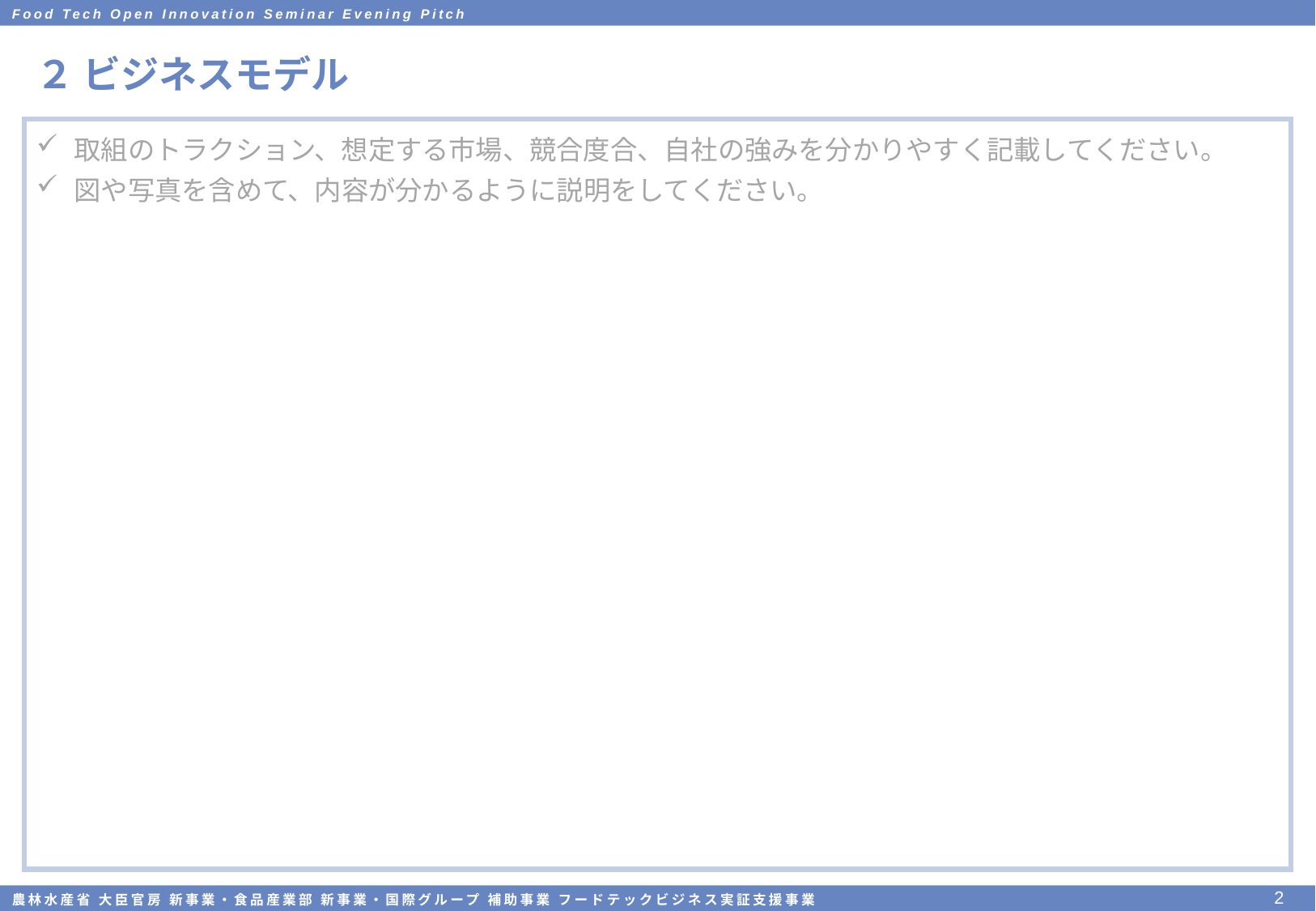

２ ビジネスモデル
取組のトラクション、想定する市場、競合度合、自社の強みを分かりやすく記載してください。
図や写真を含めて、内容が分かるように説明をしてください。